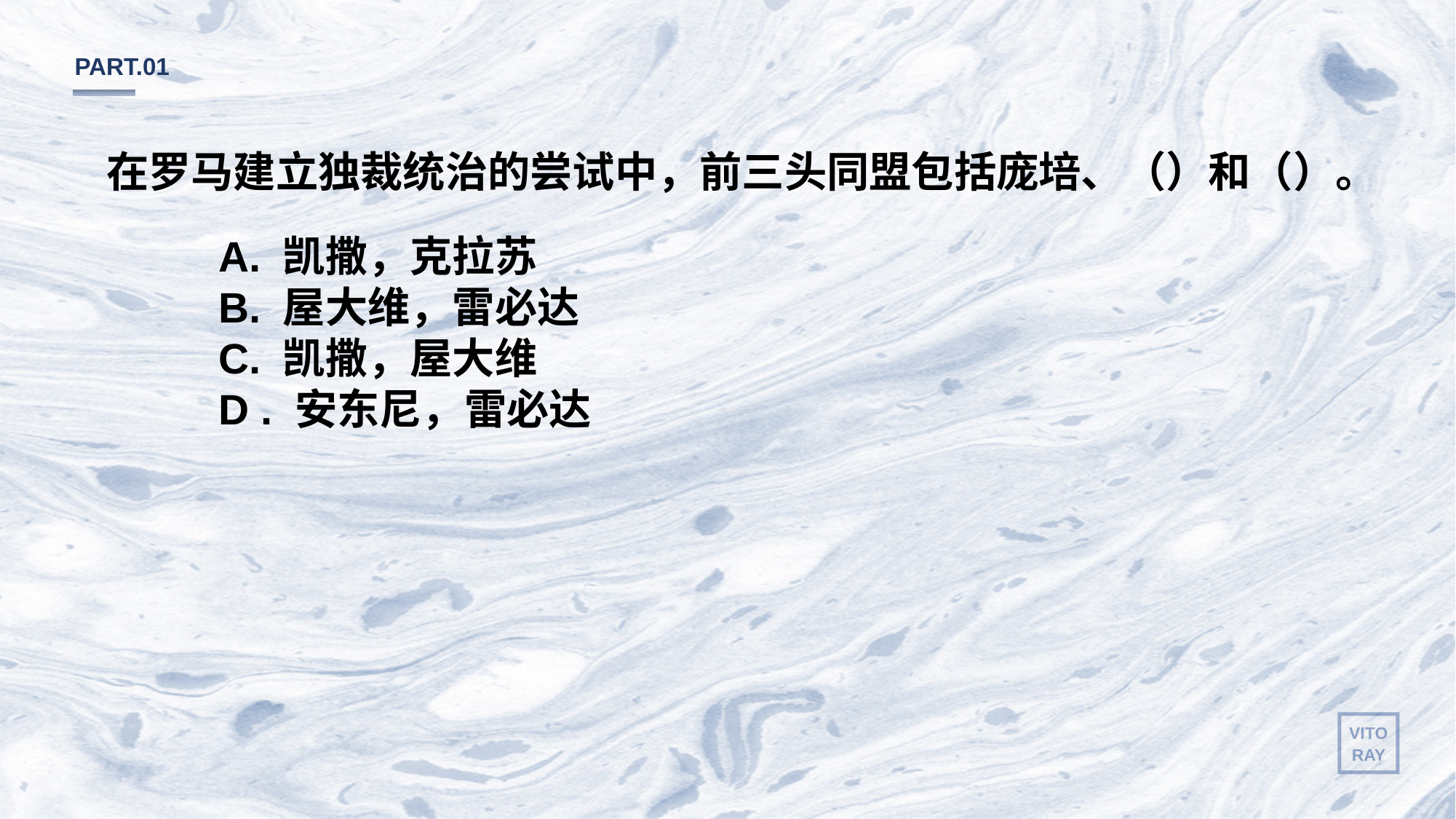

PART.01

在罗马建立独裁统治的尝试中，前三头同盟包括庞培、（）和（）。
A. 凯撒，克拉苏
B. 屋大维，雷必达
C. 凯撒，屋大维
D . 安东尼，雷必达

VITO
RAY